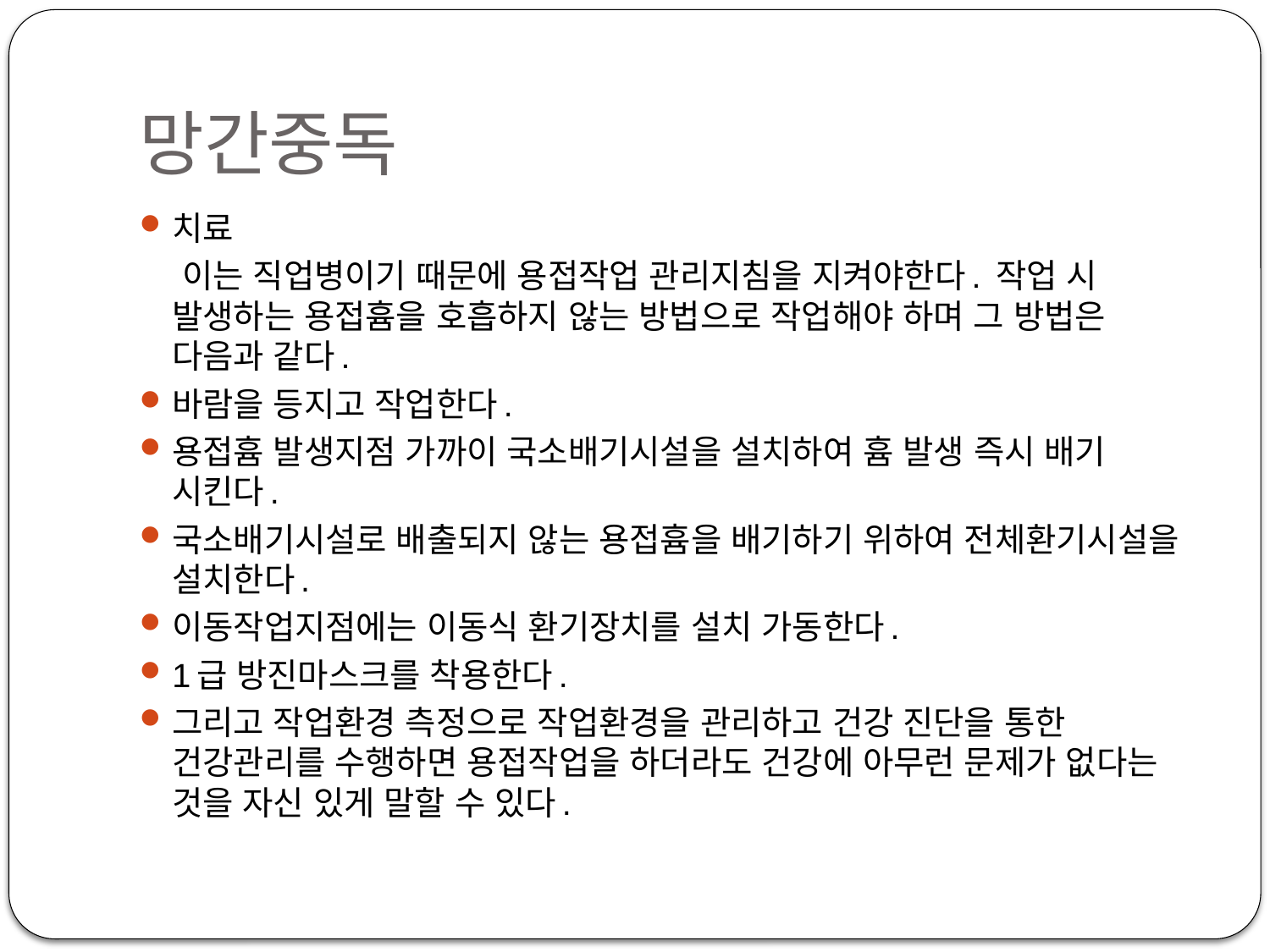

# 망간중독
치료
    이는 직업병이기 때문에 용접작업 관리지침을 지켜야한다. 작업 시 발생하는 용접흄을 호흡하지 않는 방법으로 작업해야 하며 그 방법은 다음과 같다.
바람을 등지고 작업한다.
용접흄 발생지점 가까이 국소배기시설을 설치하여 흄 발생 즉시 배기 시킨다.
국소배기시설로 배출되지 않는 용접흄을 배기하기 위하여 전체환기시설을 설치한다.
이동작업지점에는 이동식 환기장치를 설치 가동한다.
1급 방진마스크를 착용한다.
그리고 작업환경 측정으로 작업환경을 관리하고 건강 진단을 통한 건강관리를 수행하면 용접작업을 하더라도 건강에 아무런 문제가 없다는 것을 자신 있게 말할 수 있다.